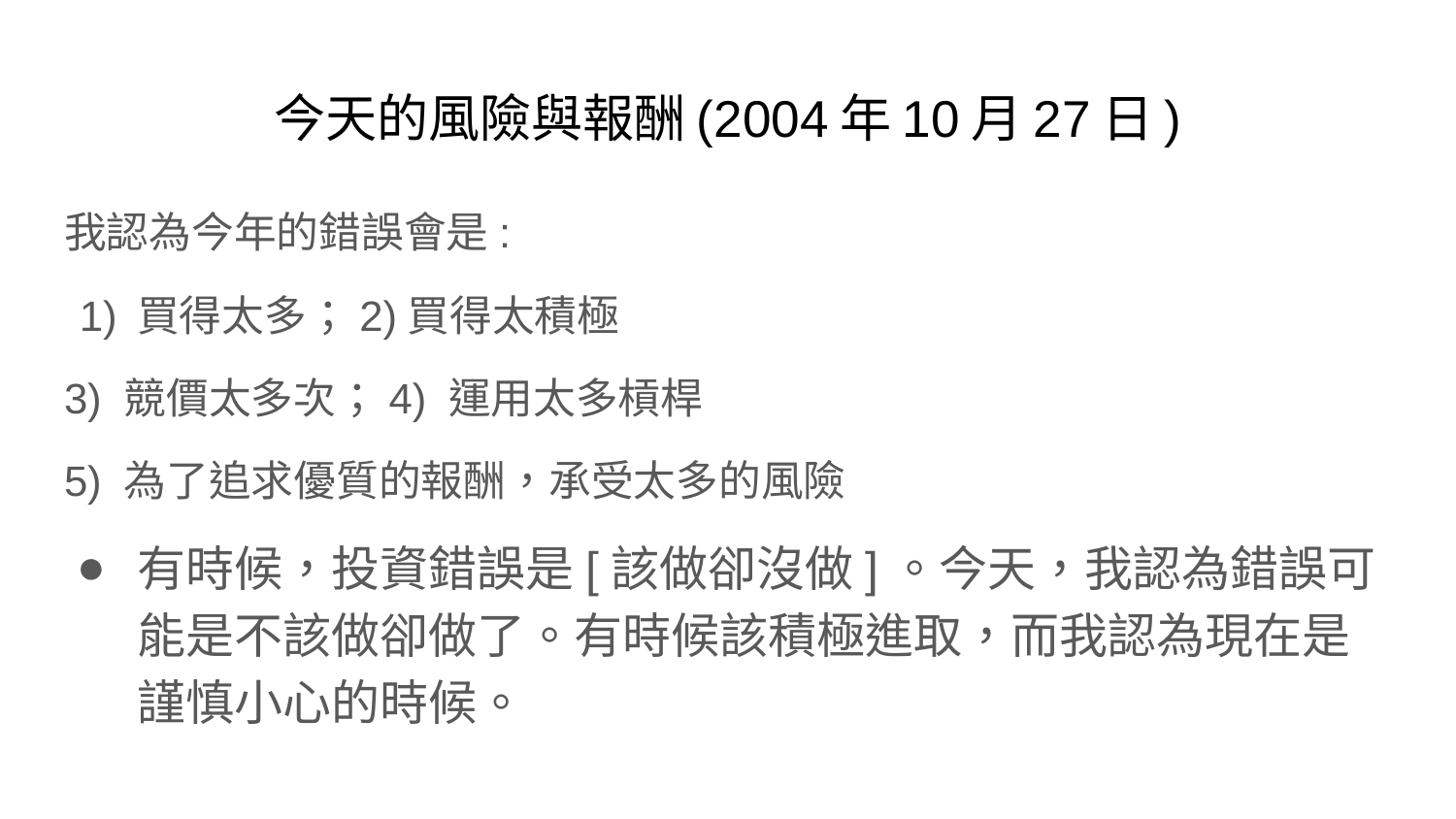

# 今天的風險與報酬(2004年10月27日)
我認為今年的錯誤會是:
買得太多；2)買得太積極
3) 競價太多次；4) 運用太多槓桿
5) 為了追求優質的報酬，承受太多的風險
有時候，投資錯誤是[該做卻沒做]。今天，我認為錯誤可能是不該做卻做了。有時候該積極進取，而我認為現在是謹慎小心的時候。